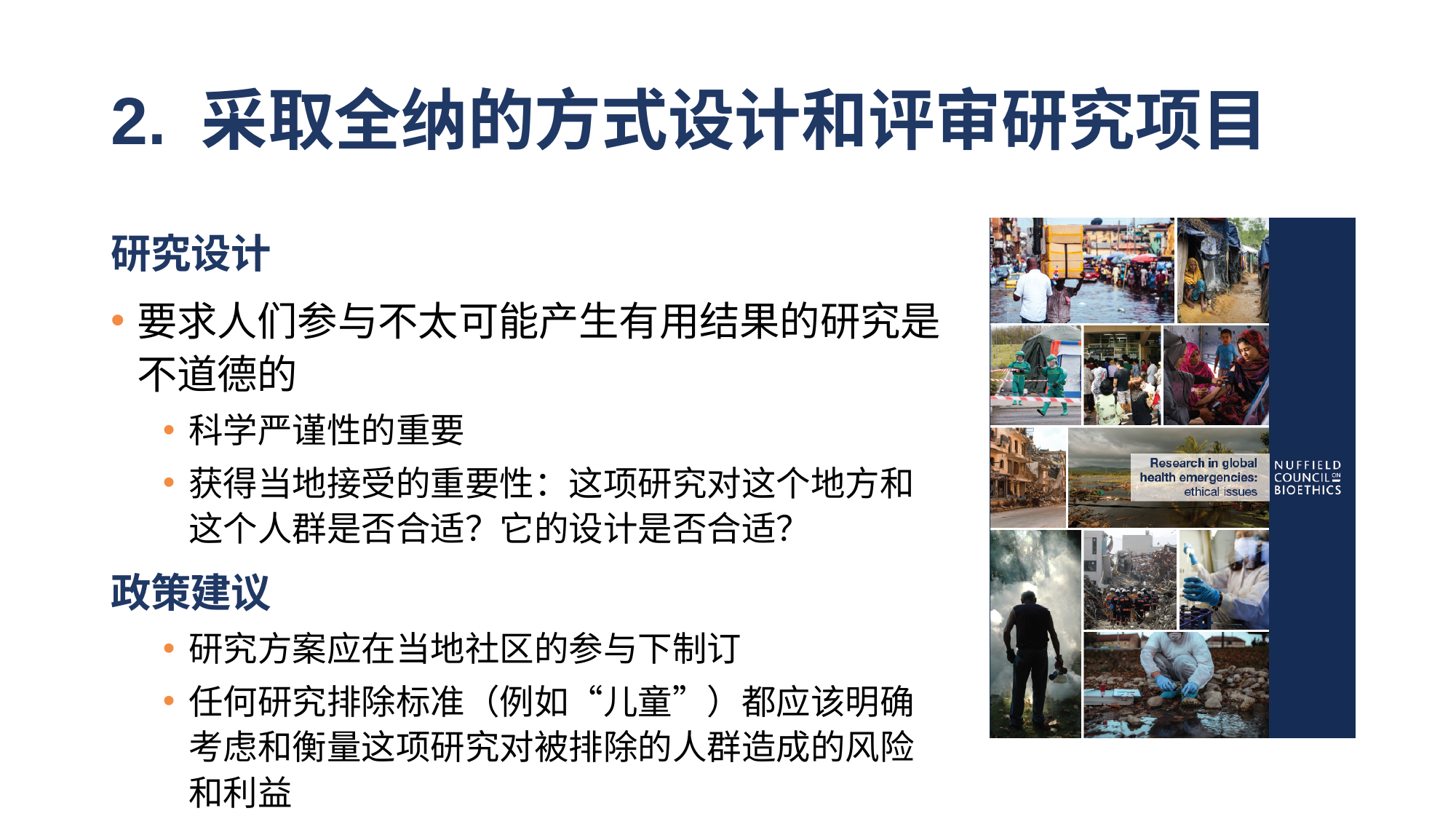

# 2. 采取全纳的方式设计和评审研究项目
研究设计
要求人们参与不太可能产生有用结果的研究是不道德的
科学严谨性的重要
获得当地接受的重要性：这项研究对这个地方和这个人群是否合适？它的设计是否合适？
政策建议
研究方案应在当地社区的参与下制订
任何研究排除标准（例如“儿童”）都应该明确考虑和衡量这项研究对被排除的人群造成的风险和利益